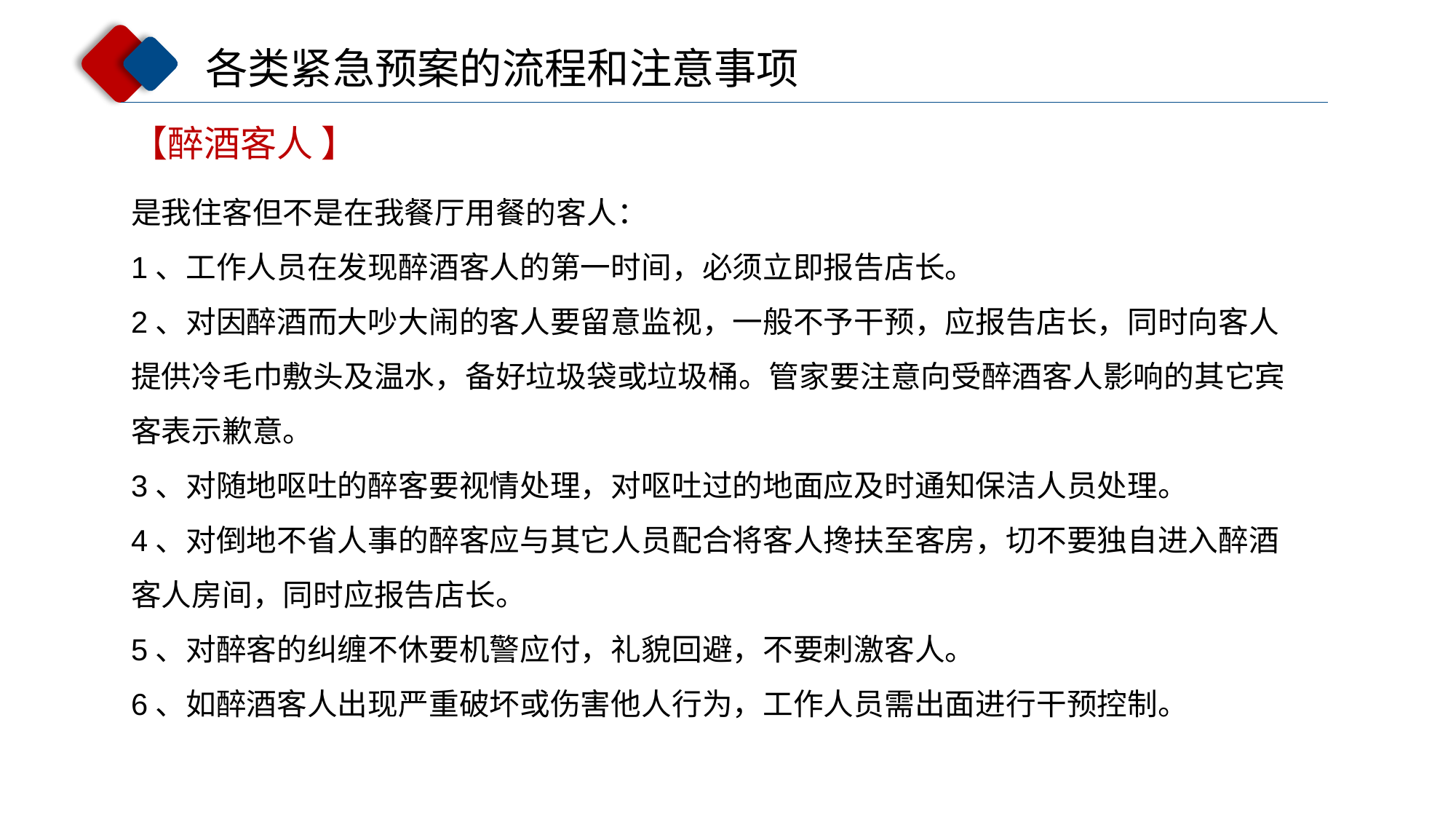

各类紧急预案的流程和注意事项
【醉酒客人 】
是我住客但不是在我餐厅用餐的客人：
1、工作人员在发现醉酒客人的第一时间，必须立即报告店长。
2、对因醉酒而大吵大闹的客人要留意监视，一般不予干预，应报告店长，同时向客人提供冷毛巾敷头及温水，备好垃圾袋或垃圾桶。管家要注意向受醉酒客人影响的其它宾客表示歉意。
3、对随地呕吐的醉客要视情处理，对呕吐过的地面应及时通知保洁人员处理。
4、对倒地不省人事的醉客应与其它人员配合将客人搀扶至客房，切不要独自进入醉酒客人房间，同时应报告店长。
5、对醉客的纠缠不休要机警应付，礼貌回避，不要刺激客人。
6、如醉酒客人出现严重破坏或伤害他人行为，工作人员需出面进行干预控制。